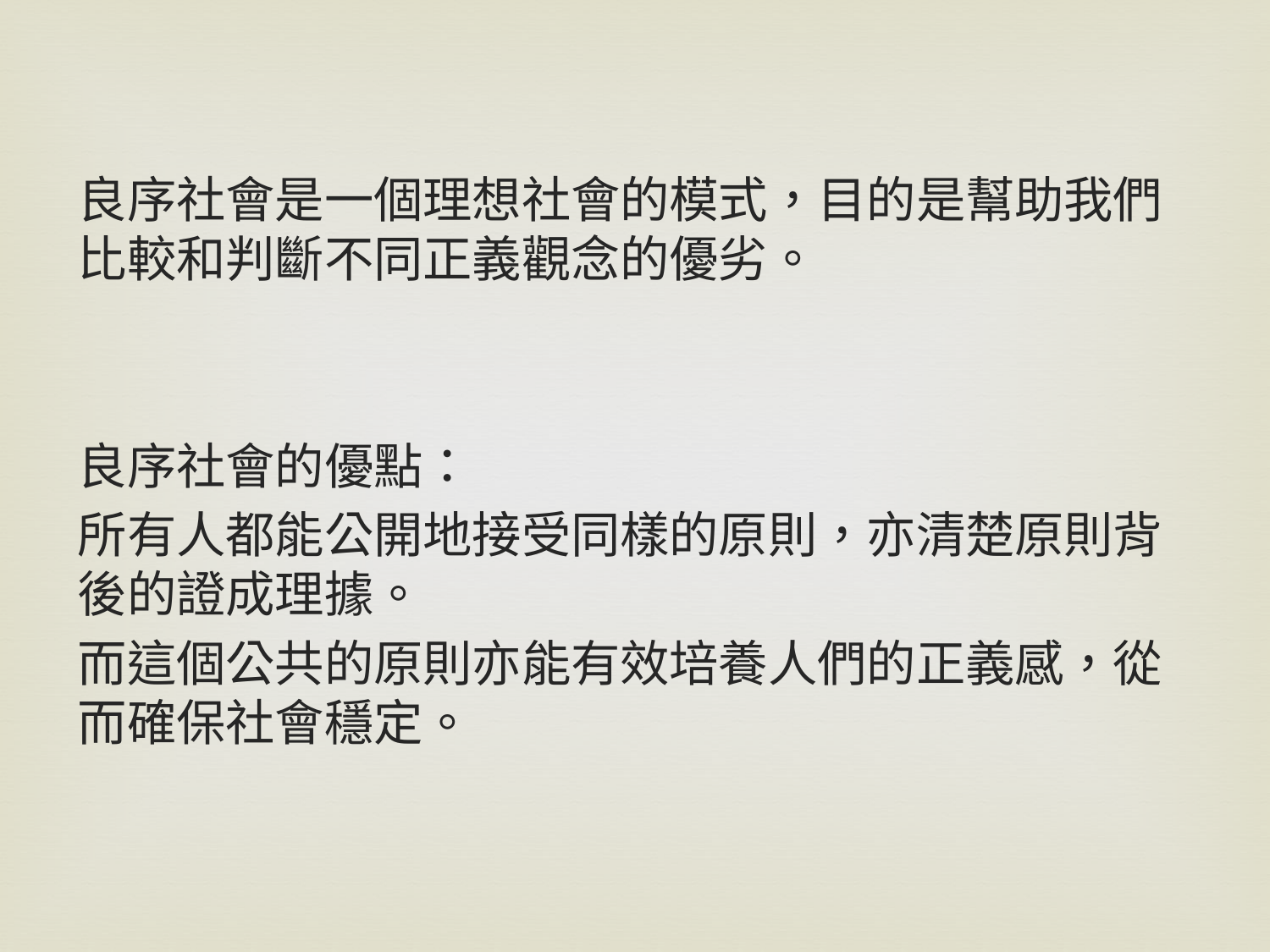

良序社會是一個理想社會的模式，目的是幫助我們比較和判斷不同正義觀念的優劣。

良序社會的優點：
所有人都能公開地接受同樣的原則，亦清楚原則背後的證成理據。
而這個公共的原則亦能有效培養人們的正義感，從而確保社會穩定。